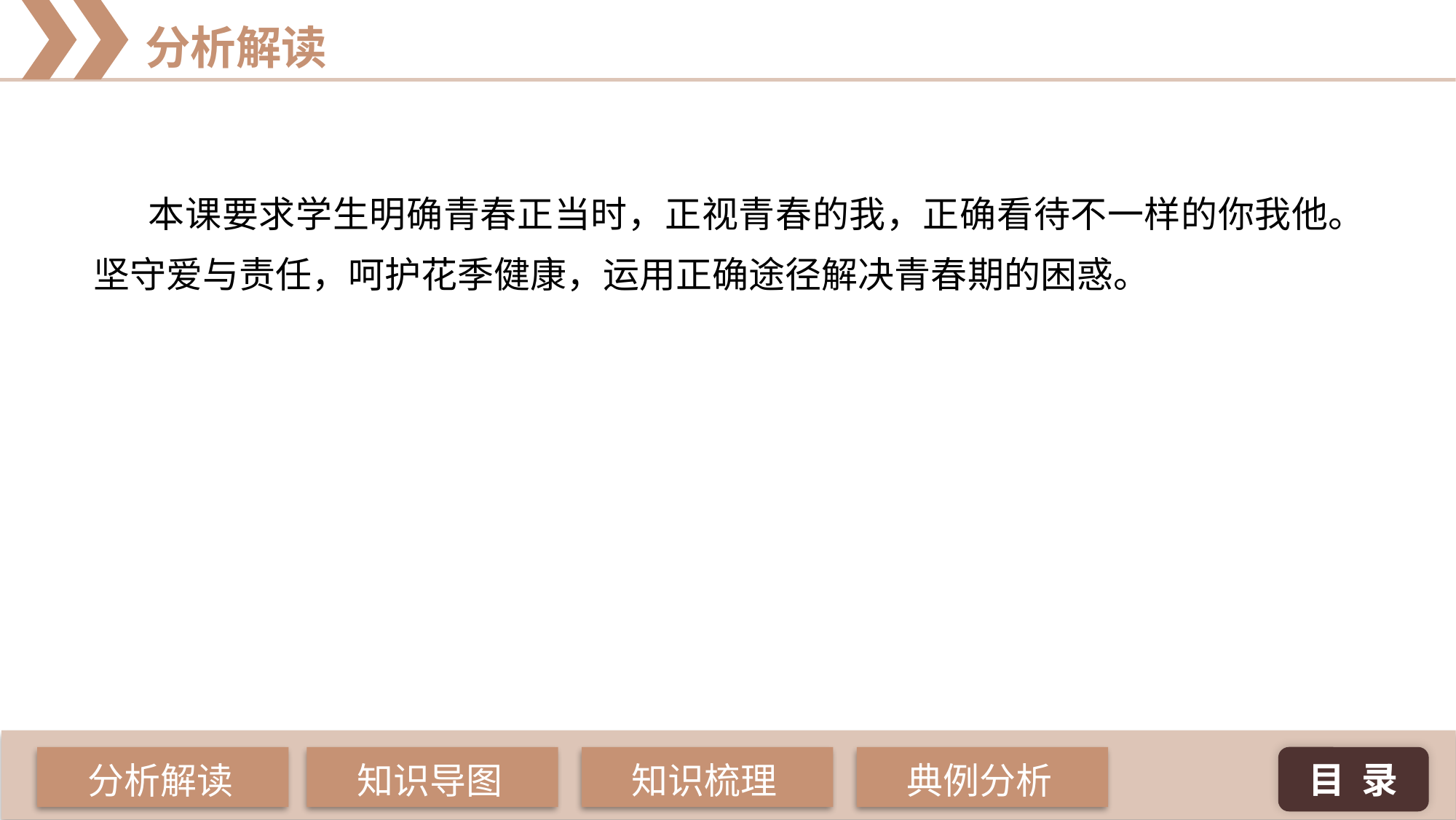

本课要求学生明确青春正当时，正视青春的我，正确看待不一样的你我他。坚守爱与责任，呵护花季健康，运用正确途径解决青春期的困惑。